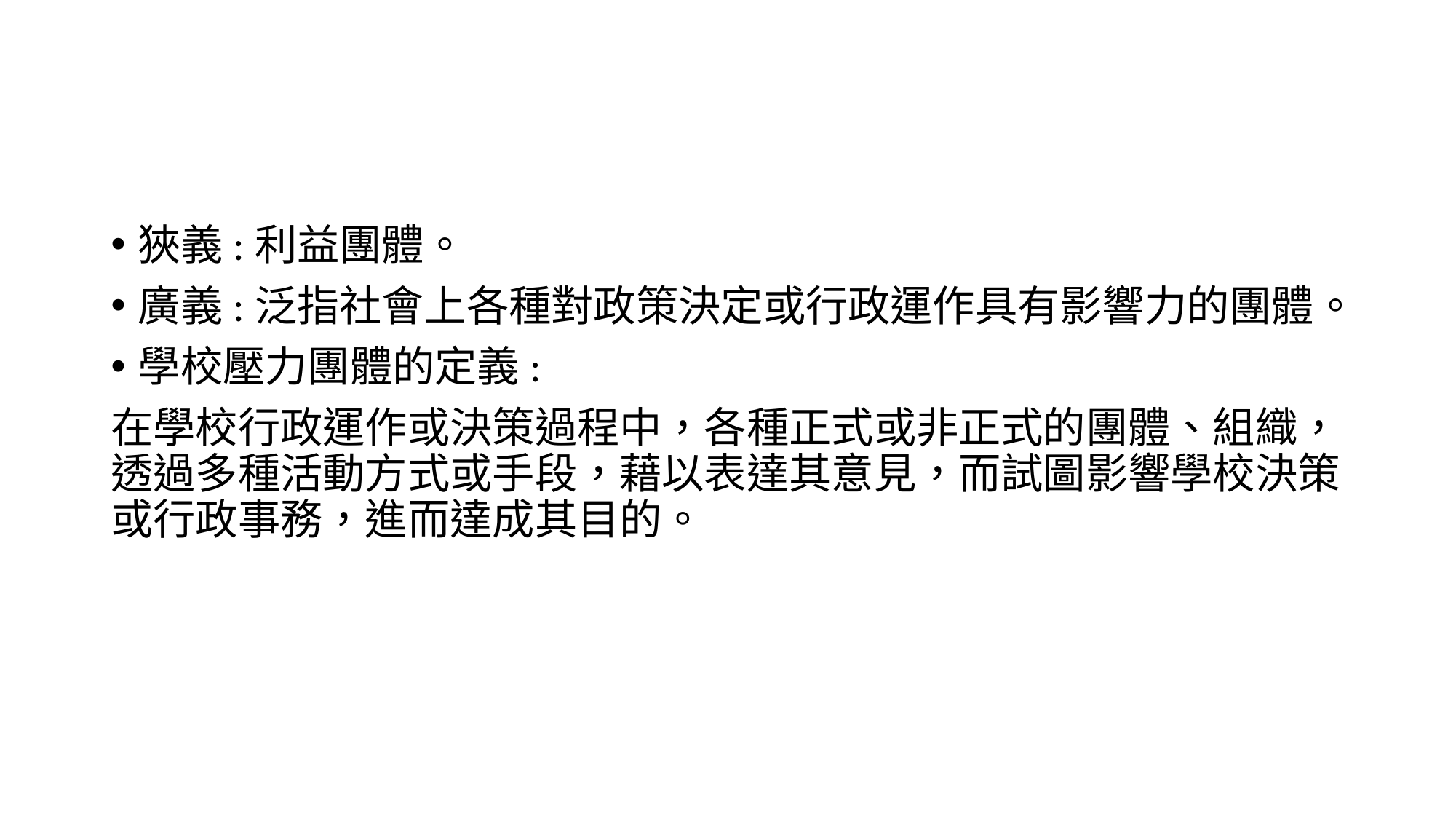

#
狹義:利益團體。
廣義:泛指社會上各種對政策決定或行政運作具有影響力的團體。
學校壓力團體的定義:
在學校行政運作或決策過程中，各種正式或非正式的團體、組織，透過多種活動方式或手段，藉以表達其意見，而試圖影響學校決策或行政事務，進而達成其目的。